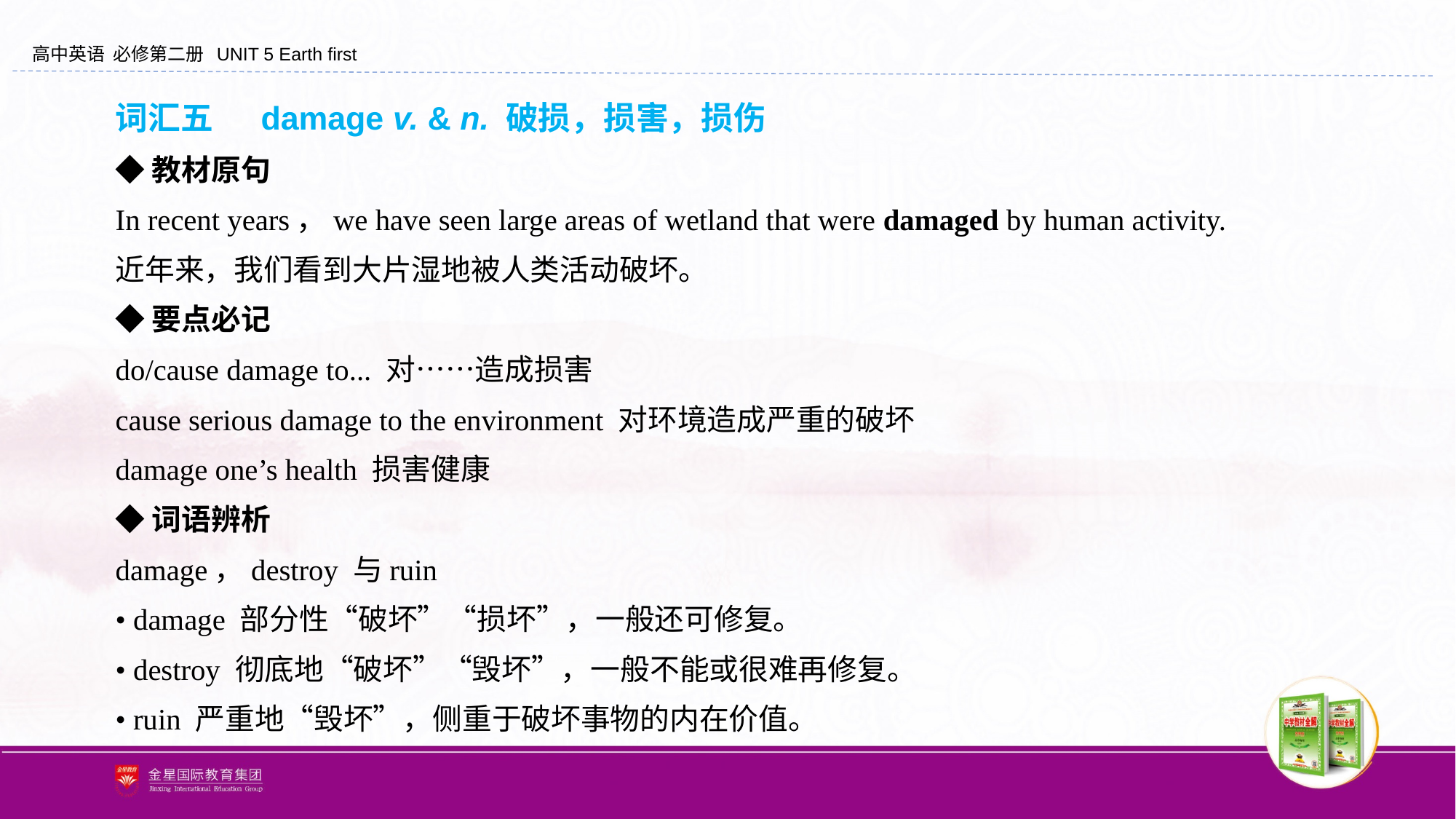

词汇五 　damage v. & n. 破损，损害，损伤
◆教材原句
In recent years，we have seen large areas of wetland that were damaged by human activity.
近年来，我们看到大片湿地被人类活动破坏。
◆要点必记
do/cause damage to... 对……造成损害
cause serious damage to the environment 对环境造成严重的破坏
damage one’s health 损害健康
◆词语辨析
damage，destroy 与ruin
• damage 部分性“破坏”“损坏”，一般还可修复。
• destroy 彻底地“破坏”“毁坏”，一般不能或很难再修复。
• ruin 严重地“毁坏”，侧重于破坏事物的内在价值。